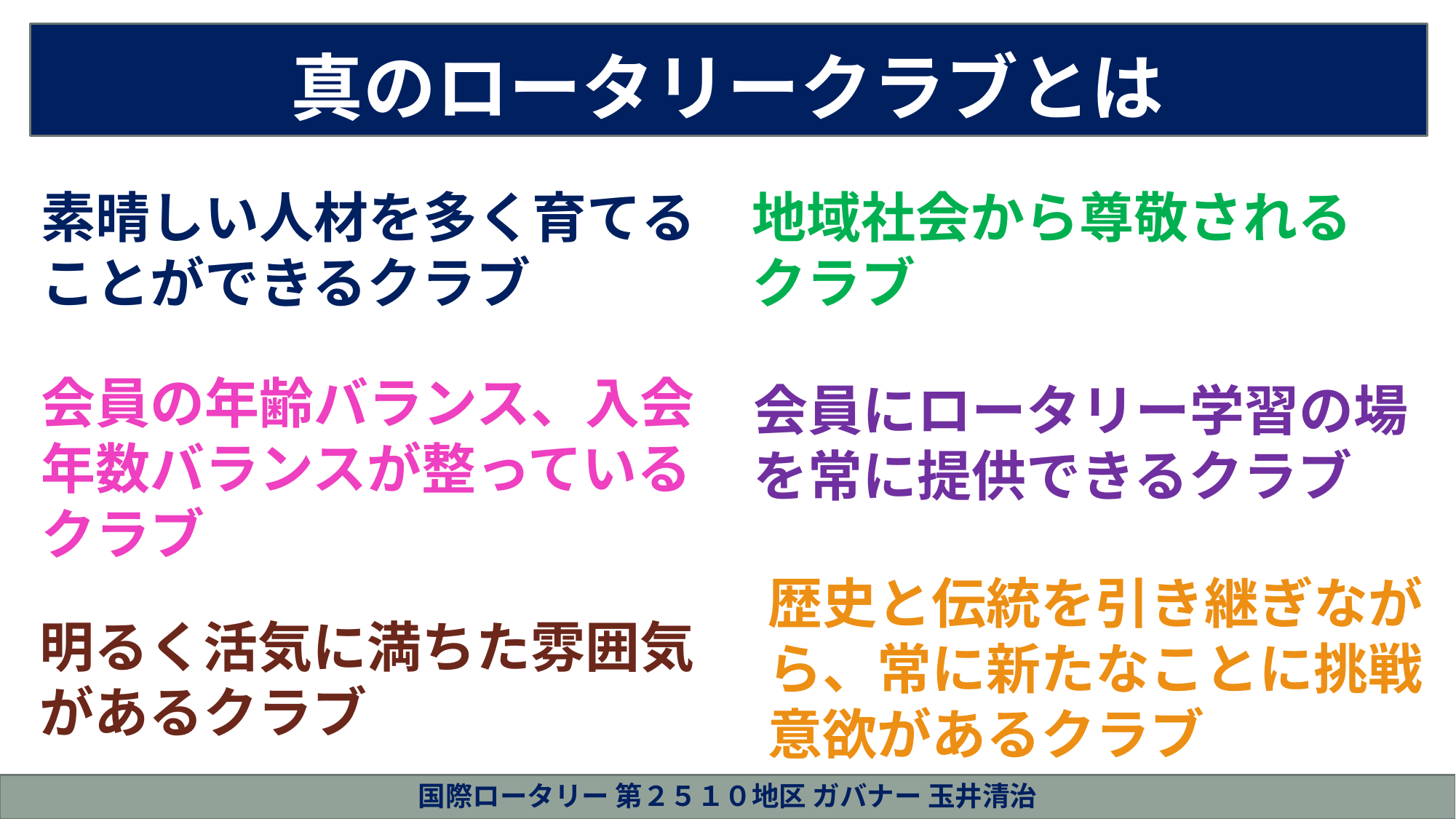

真のロータリークラブとは
素晴しい人材を多く育てる
ことができるクラブ
地域社会から尊敬される
クラブ
会員の年齢バランス、入会年数バランスが整っているクラブ
会員にロータリー学習の場を常に提供できるクラブ
歴史と伝統を引き継ぎながら、常に新たなことに挑戦意欲があるクラブ
明るく活気に満ちた雰囲気があるクラブ
国際ロータリー 第２５１０地区 ガバナー 玉井清治